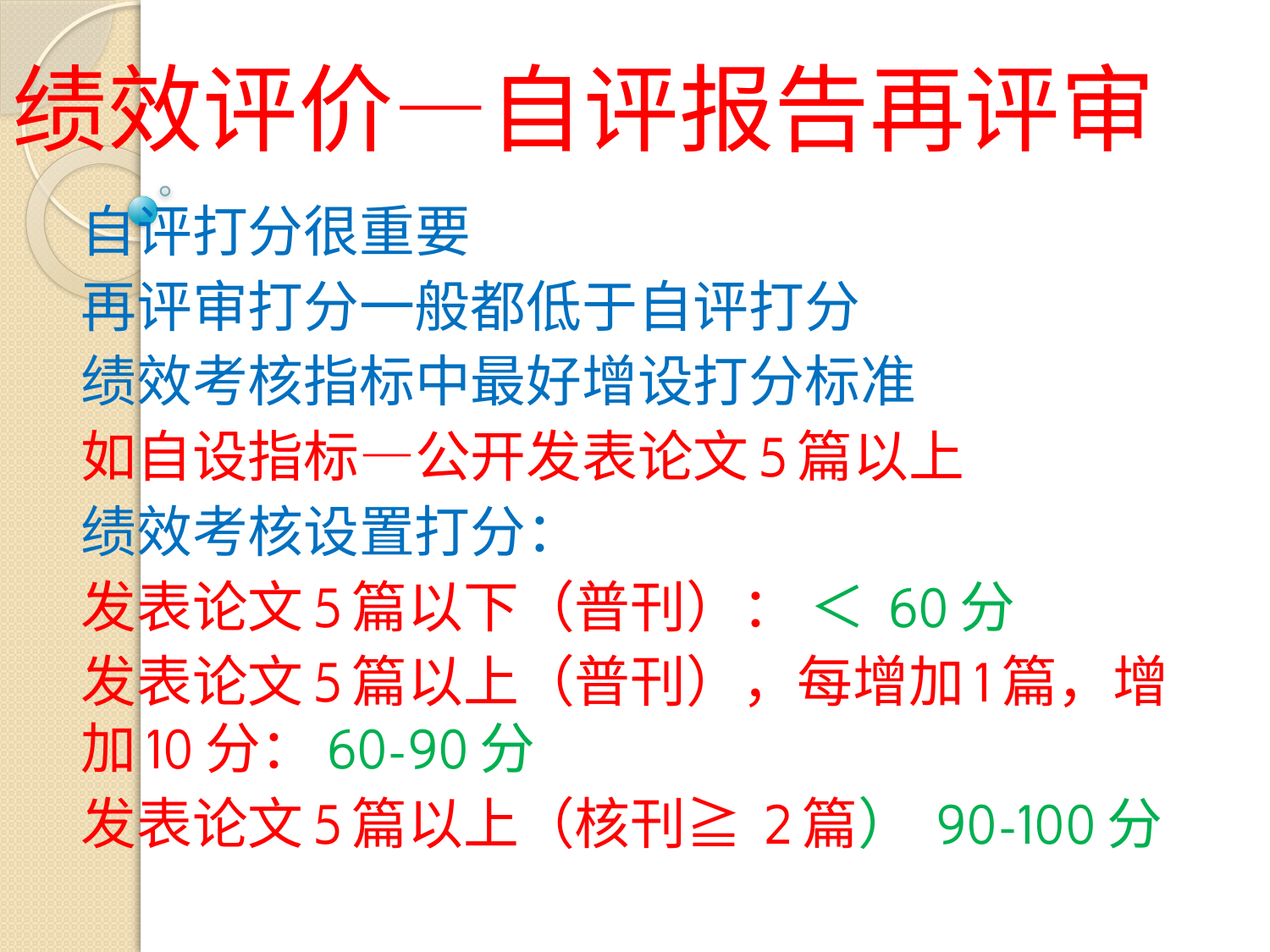

# 绩效评价—自评报告再评审
自评打分很重要
再评审打分一般都低于自评打分
绩效考核指标中最好增设打分标准
如自设指标—公开发表论文5篇以上
绩效考核设置打分：
发表论文5篇以下（普刊）： ＜ 60分
发表论文5篇以上（普刊），每增加1篇，增加10分：60-90分
发表论文5篇以上（核刊≧ 2篇） 90-100分